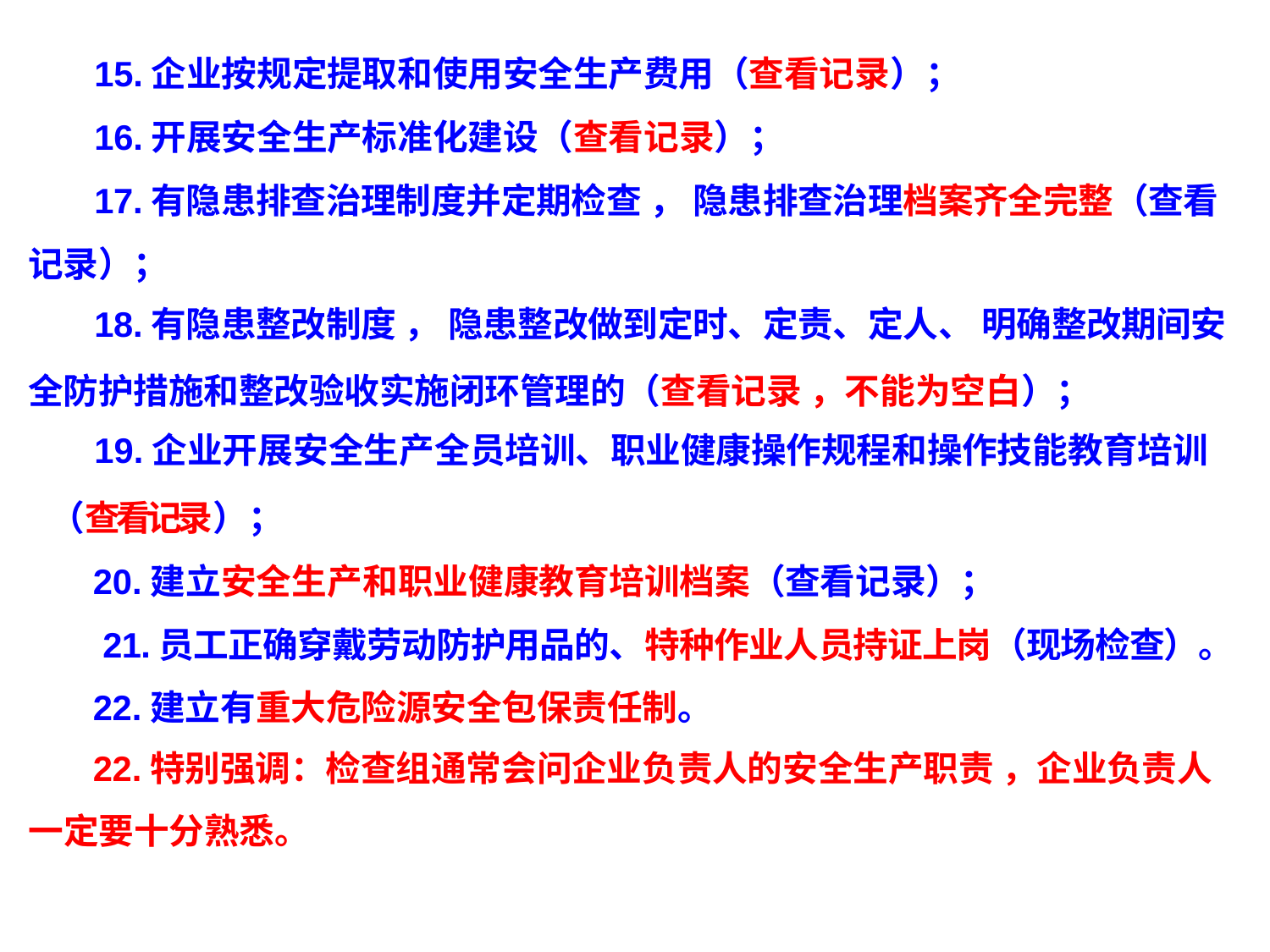

15.企业按规定提取和使用安全生产费用（查看记录）；
16.开展安全生产标准化建设（查看记录）；
17.有隐患排查治理制度并定期检查 ， 隐患排查治理档案齐全完整（查看
记录）；
18.有隐患整改制度 ， 隐患整改做到定时、定责、定人、 明确整改期间安
全防护措施和整改验收实施闭环管理的（查看记录 ，不能为空白）；
19.企业开展安全生产全员培训、职业健康操作规程和操作技能教育培训
（查看记录）；
20.建立安全生产和职业健康教育培训档案（查看记录）；
21.员工正确穿戴劳动防护用品的、特种作业人员持证上岗（现场检查）。
22.建立有重大危险源安全包保责任制。
22.特别强调：检查组通常会问企业负责人的安全生产职责 ，企业负责人
一定要十分熟悉。